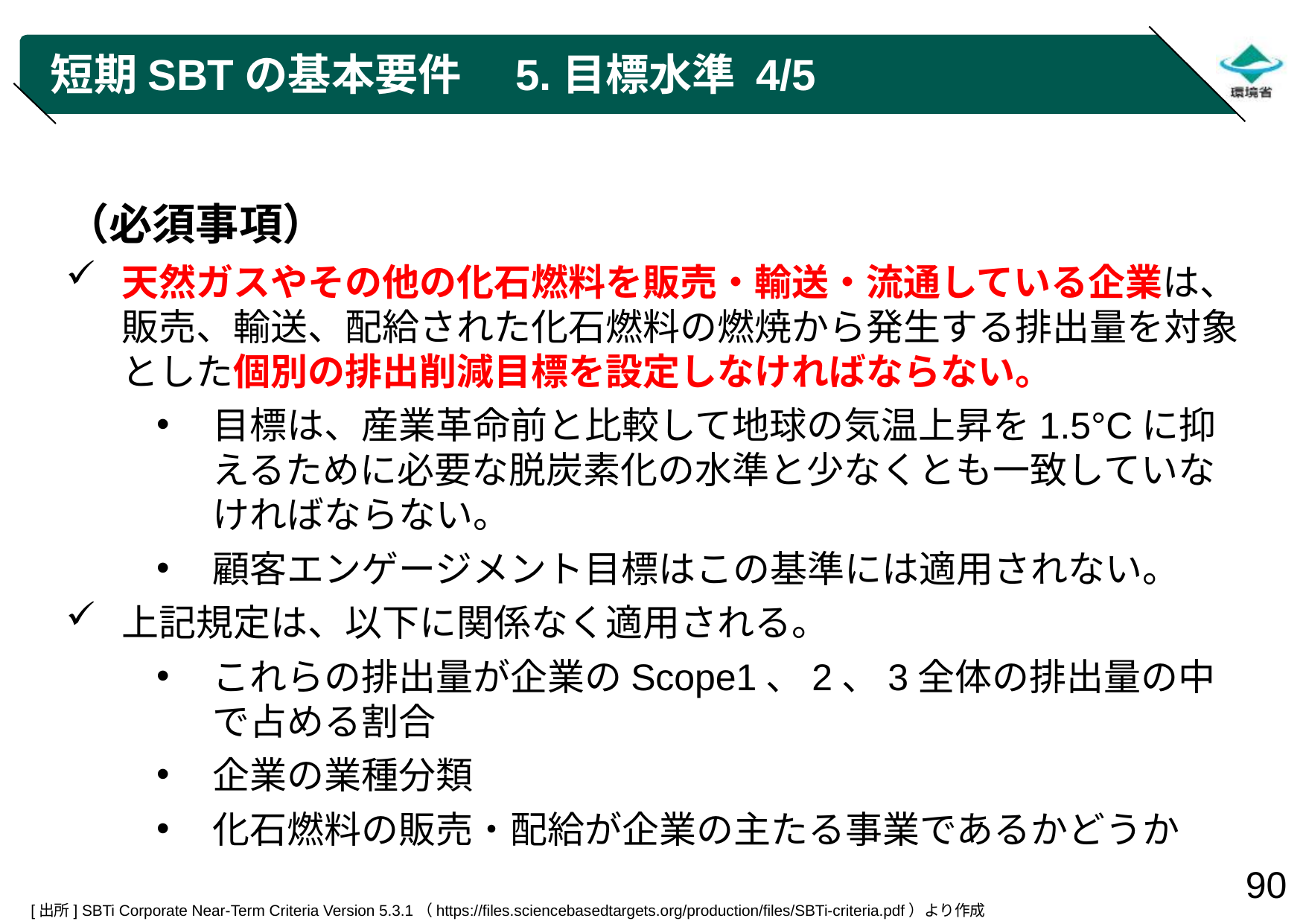

# 短期SBTの基本要件　5.目標水準 4/5
（必須事項）
天然ガスやその他の化石燃料を販売・輸送・流通している企業は、販売、輸送、配給された化石燃料の燃焼から発生する排出量を対象とした個別の排出削減目標を設定しなければならない。
目標は、産業革命前と比較して地球の気温上昇を1.5°Cに抑えるために必要な脱炭素化の水準と少なくとも一致していなければならない。
顧客エンゲージメント目標はこの基準には適用されない。
上記規定は、以下に関係なく適用される。
これらの排出量が企業のScope1、2、3全体の排出量の中で占める割合
企業の業種分類
化石燃料の販売・配給が企業の主たる事業であるかどうか
[出所] SBTi Corporate Near-Term Criteria Version 5.3.1（https://files.sciencebasedtargets.org/production/files/SBTi-criteria.pdf）より作成